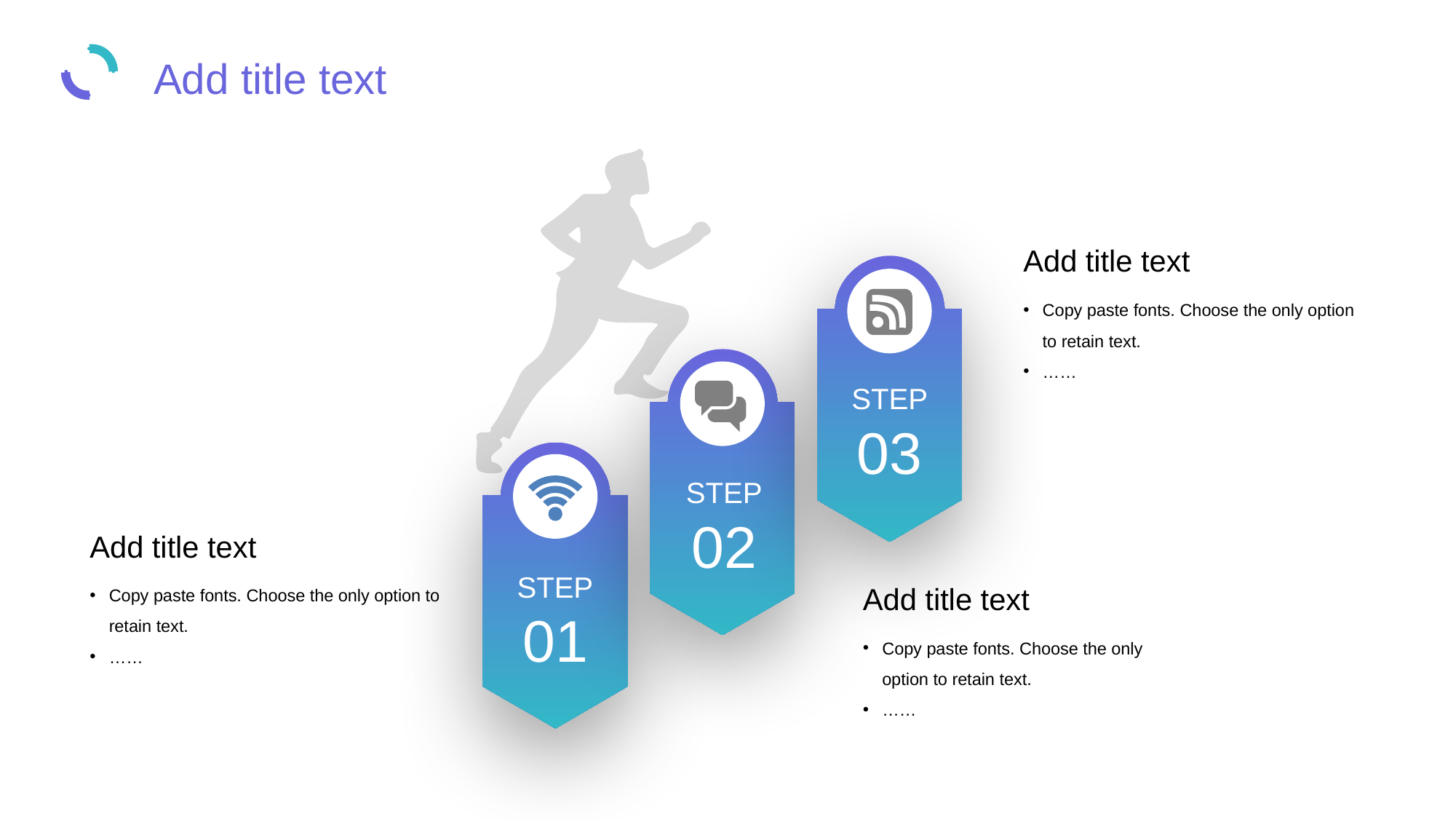

Add title text

Add title text

Copy paste fonts. Choose the only option to retain text.
……

STEP
03

STEP
02

Add title text
STEP
01
Copy paste fonts. Choose the only option to retain text.
……
Add title text
Copy paste fonts. Choose the only option to retain text.
……
PPT下载 http://www.freeppt7.com/xiazai/